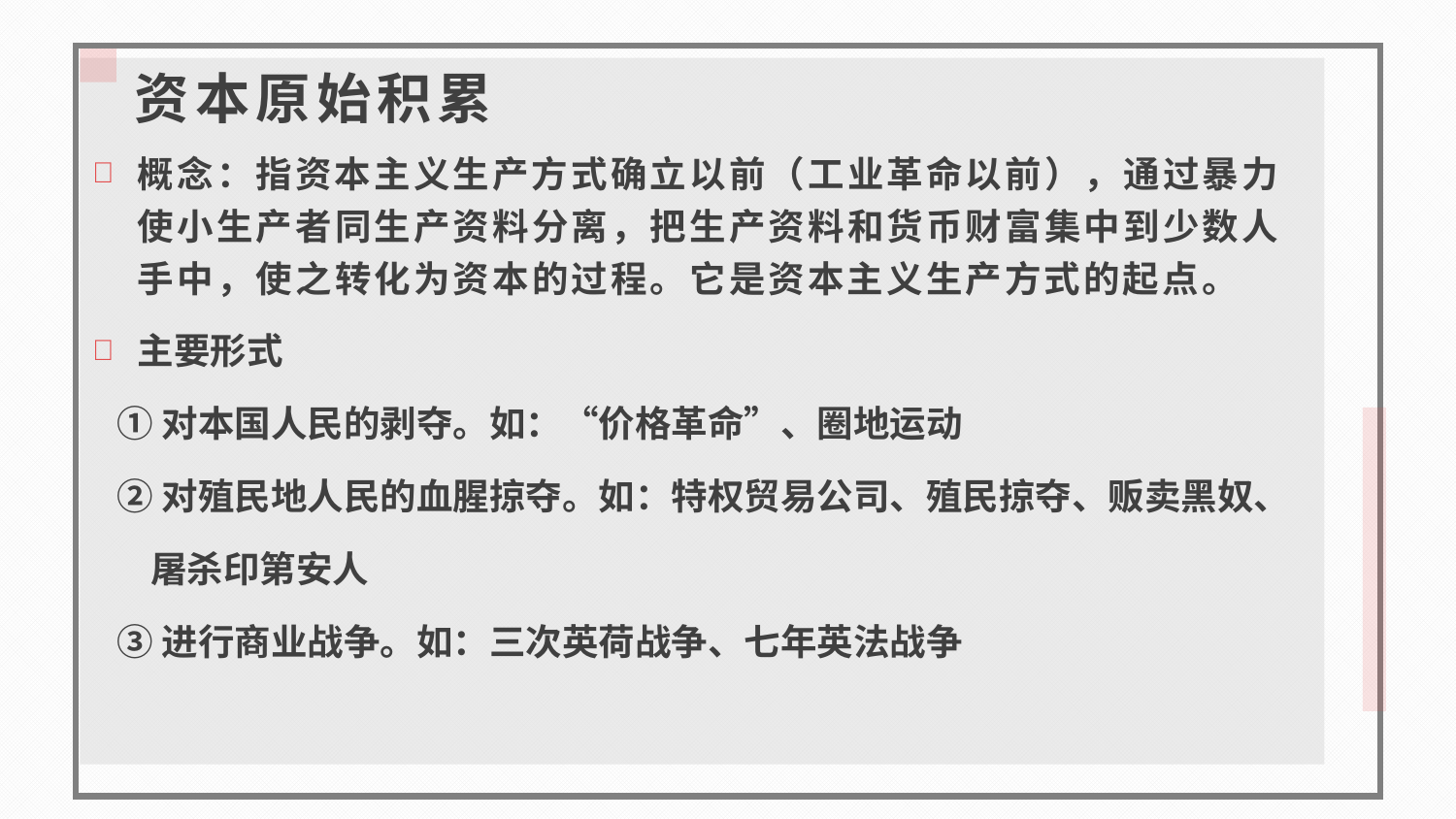

·

资本原始积累
概念：指资本主义生产方式确立以前（工业革命以前），通过暴力使小生产者同生产资料分离，把生产资料和货币财富集中到少数人手中，使之转化为资本的过程。它是资本主义生产方式的起点。
主要形式
   ①对本国人民的剥夺。如：“价格革命”、圈地运动
   ②对殖民地人民的血腥掠夺。如：特权贸易公司、殖民掠夺、贩卖黑奴、
      屠杀印第安人
   ③进行商业战争。如：三次英荷战争、七年英法战争